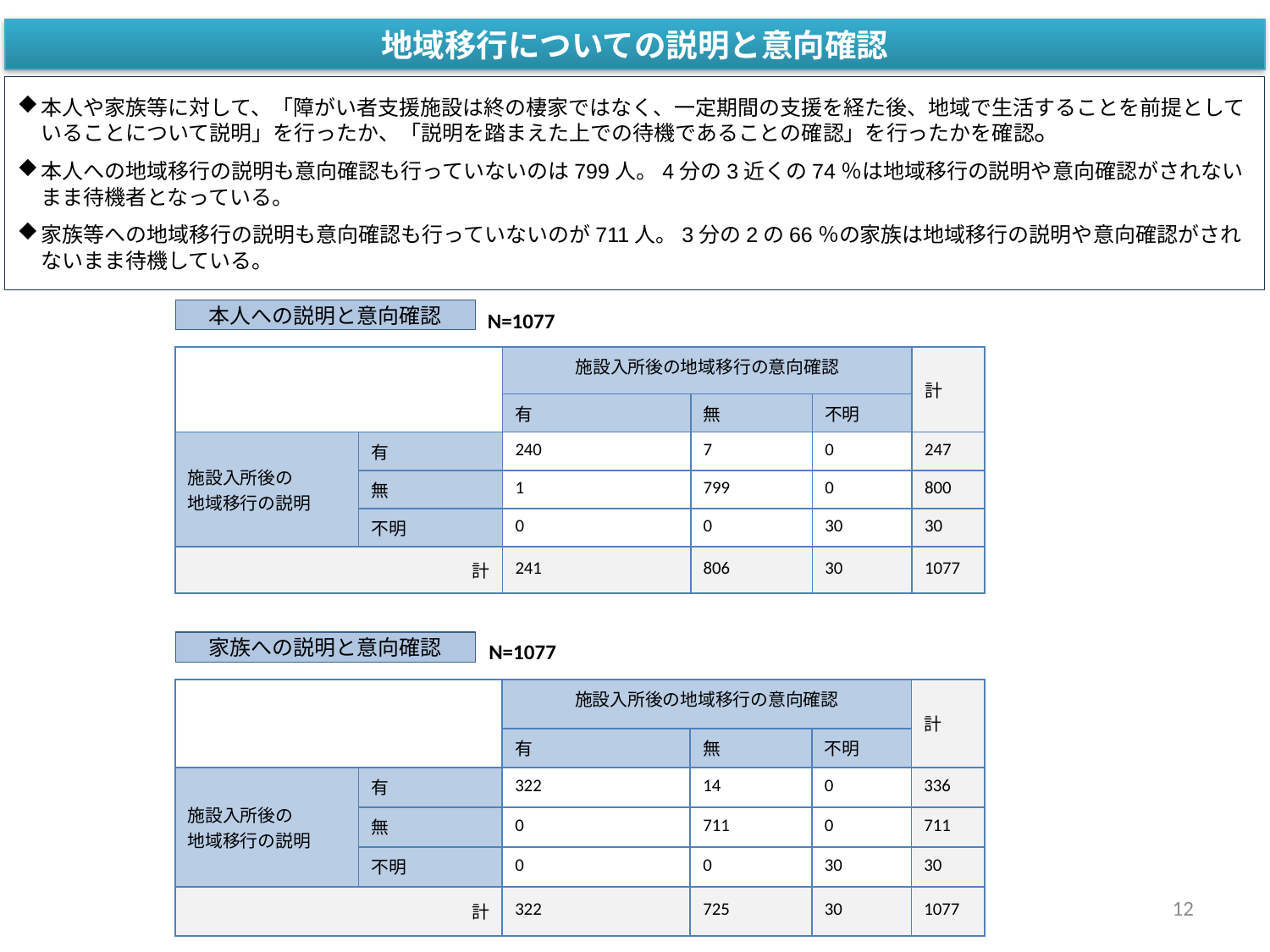

地域移行についての説明と意向確認
本人や家族等に対して、「障がい者支援施設は終の棲家ではなく、一定期間の支援を経た後、地域で生活することを前提としていることについて説明」を行ったか、「説明を踏まえた上での待機であることの確認」を行ったかを確認。
本人への地域移行の説明も意向確認も行っていないのは799人。4分の3近くの74％は地域移行の説明や意向確認がされないまま待機者となっている。
家族等への地域移行の説明も意向確認も行っていないのが711人。3分の2の66％の家族は地域移行の説明や意向確認がされないまま待機している。
本人への説明と意向確認
N=1077
|  |  | 施設入所後の地域移行の意向確認 |  |  | 計 |
| --- | --- | --- | --- | --- | --- |
|  |  | 有 | 無 | 不明 | 計 |
| 施設入所後の 地域移行の説明 | 有 | 240 | 7 | 0 | 247 |
|  | 無 | 1 | 799 | 0 | 800 |
|  | 不明 | 0 | 0 | 30 | 30 |
| 計 | 計 | 241 | 806 | 30 | 1077 |
家族への説明と意向確認
N=1077
|  |  | 施設入所後の地域移行の意向確認 |  |  | 計 |
| --- | --- | --- | --- | --- | --- |
|  |  | 有 | 無 | 不明 | 計 |
| 施設入所後の 地域移行の説明 | 有 | 322 | 14 | 0 | 336 |
|  | 無 | 0 | 711 | 0 | 711 |
|  | 不明 | 0 | 0 | 30 | 30 |
| 計 | 計 | 322 | 725 | 30 | 1077 |
12